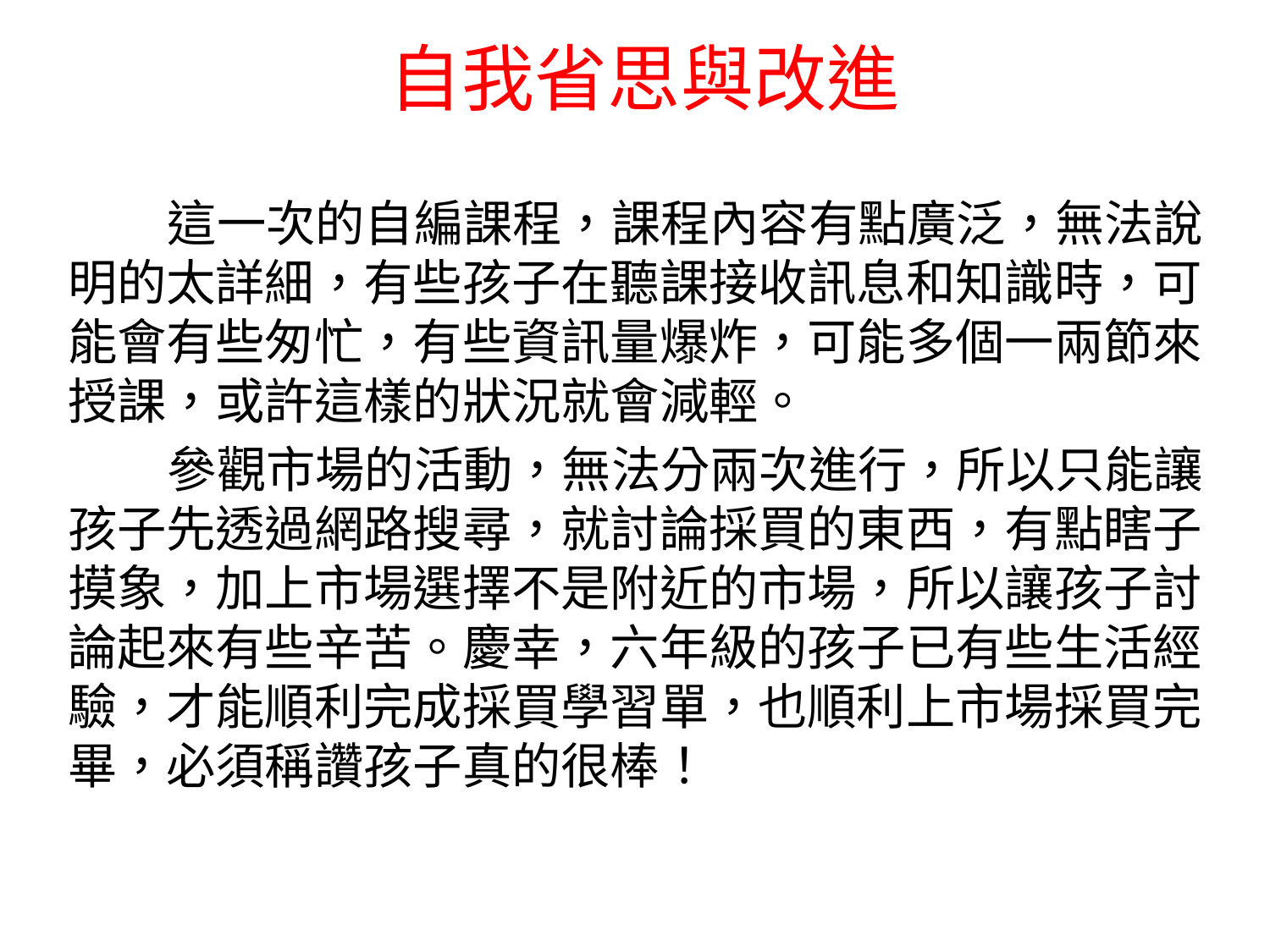

# 自我省思與改進
        這一次的自編課程，課程內容有點廣泛，無法說明的太詳細，有些孩子在聽課接收訊息和知識時，可能會有些匆忙，有些資訊量爆炸，可能多個一兩節來授課，或許這樣的狀況就會減輕。
        參觀市場的活動，無法分兩次進行，所以只能讓孩子先透過網路搜尋，就討論採買的東西，有點瞎子摸象，加上市場選擇不是附近的市場，所以讓孩子討論起來有些辛苦。慶幸，六年級的孩子已有些生活經驗，才能順利完成採買學習單，也順利上市場採買完畢，必須稱讚孩子真的很棒！